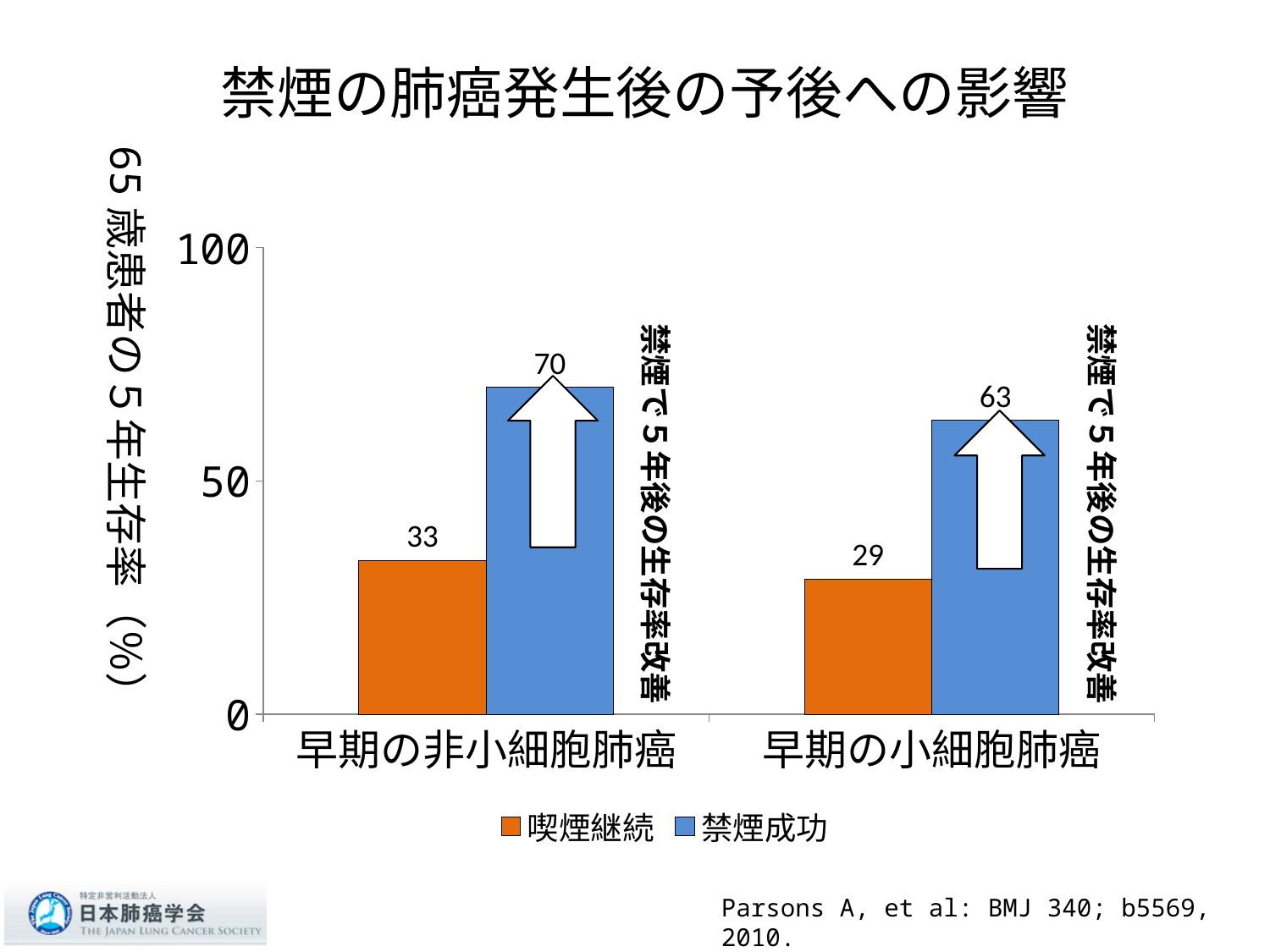

# 禁煙の肺癌発生後の予後への影響
65歳患者の５年生存率（％）

### Chart

| Category | 喫煙継続 | 禁煙成功 |
|---|---|---|
| 早期の非小細胞肺癌 | 33.0 | 70.0 |
| 早期の小細胞肺癌 | 29.0 | 63.0 |
禁煙で５年後の生存率改善
禁煙で５年後の生存率改善

Parsons A, et al: BMJ 340; b5569, 2010.